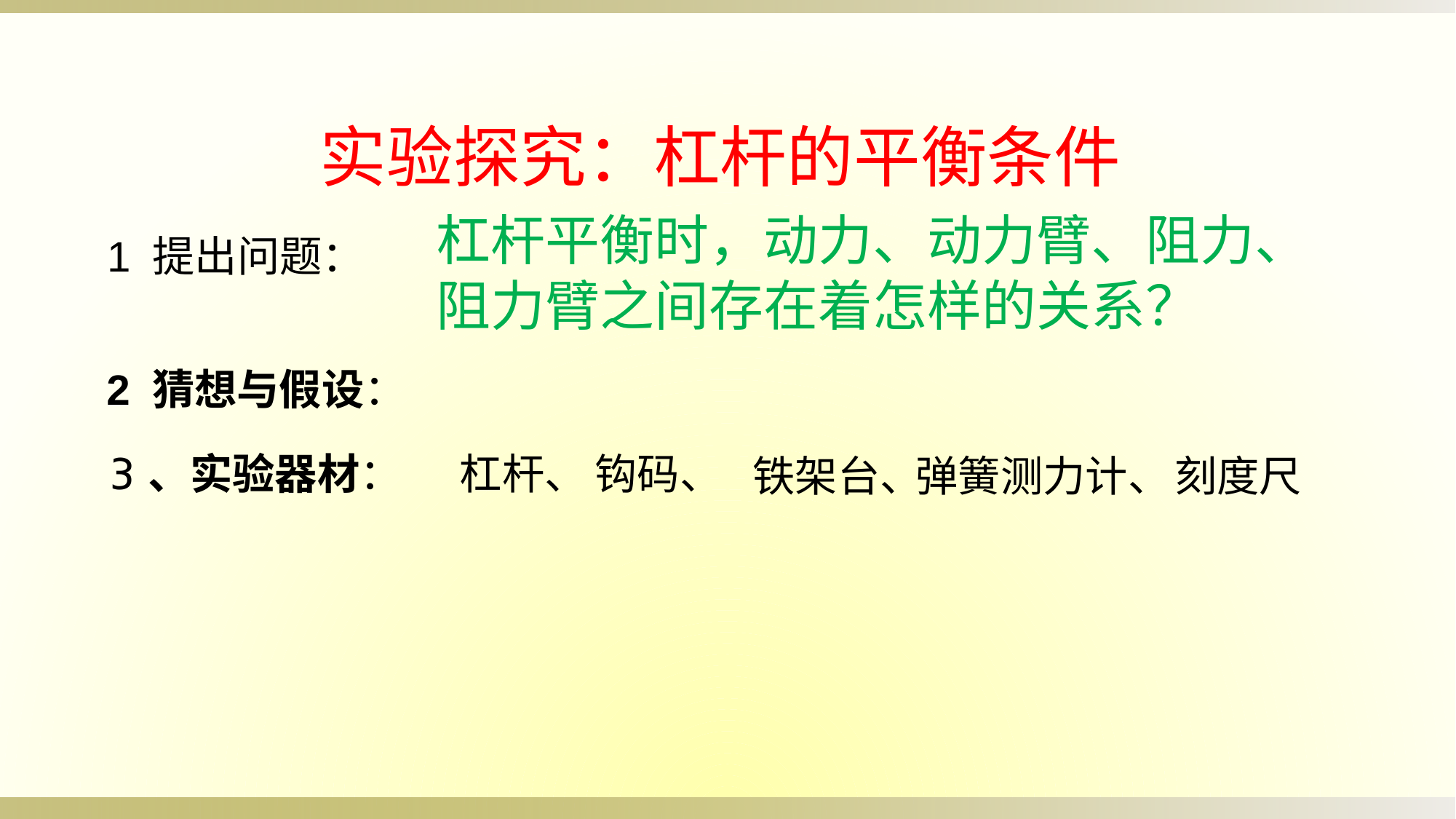

实验探究：杠杆的平衡条件
杠杆平衡时，动力、动力臂、阻力、
阻力臂之间存在着怎样的关系？
1 提出问题：
2 猜想与假设：
3、实验器材：
杠杆、
钩码、
铁架台、
弹簧测力计、
刻度尺